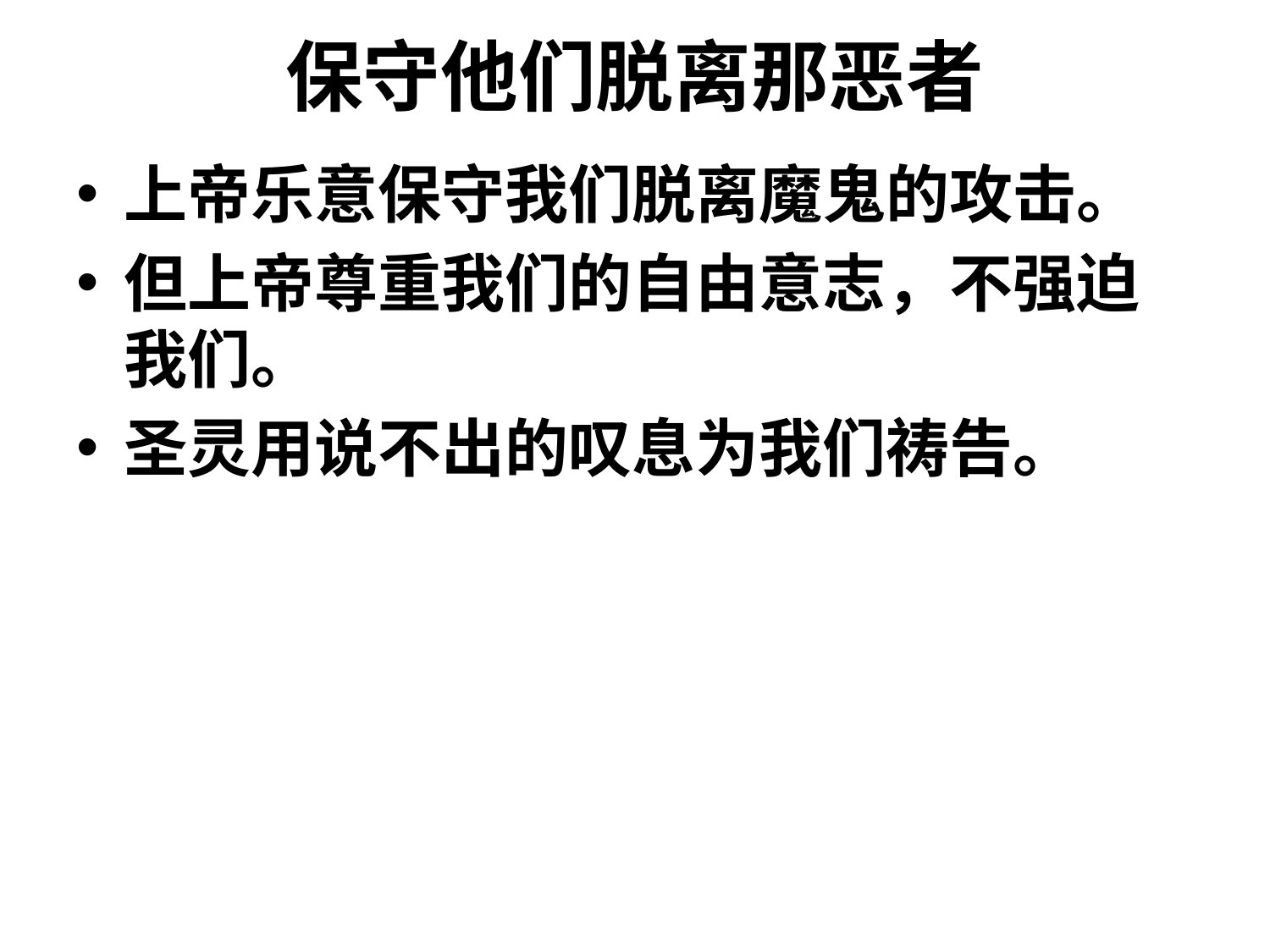

# 保守他们脱离那恶者
上帝乐意保守我们脱离魔鬼的攻击。
但上帝尊重我们的自由意志，不强迫我们。
圣灵用说不出的叹息为我们祷告。